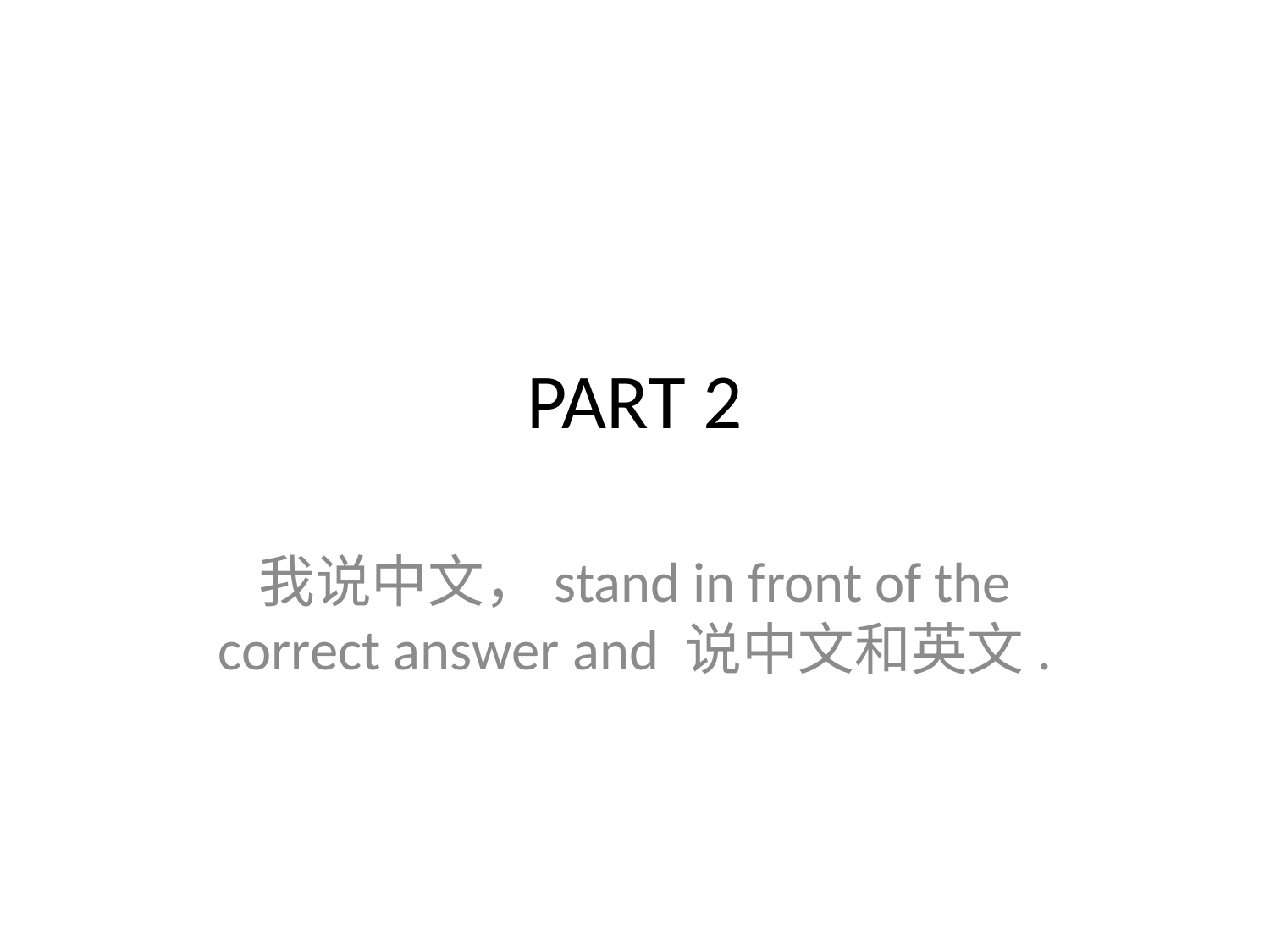

# PART 2
我说中文，stand in front of the correct answer and 说中文和英文.